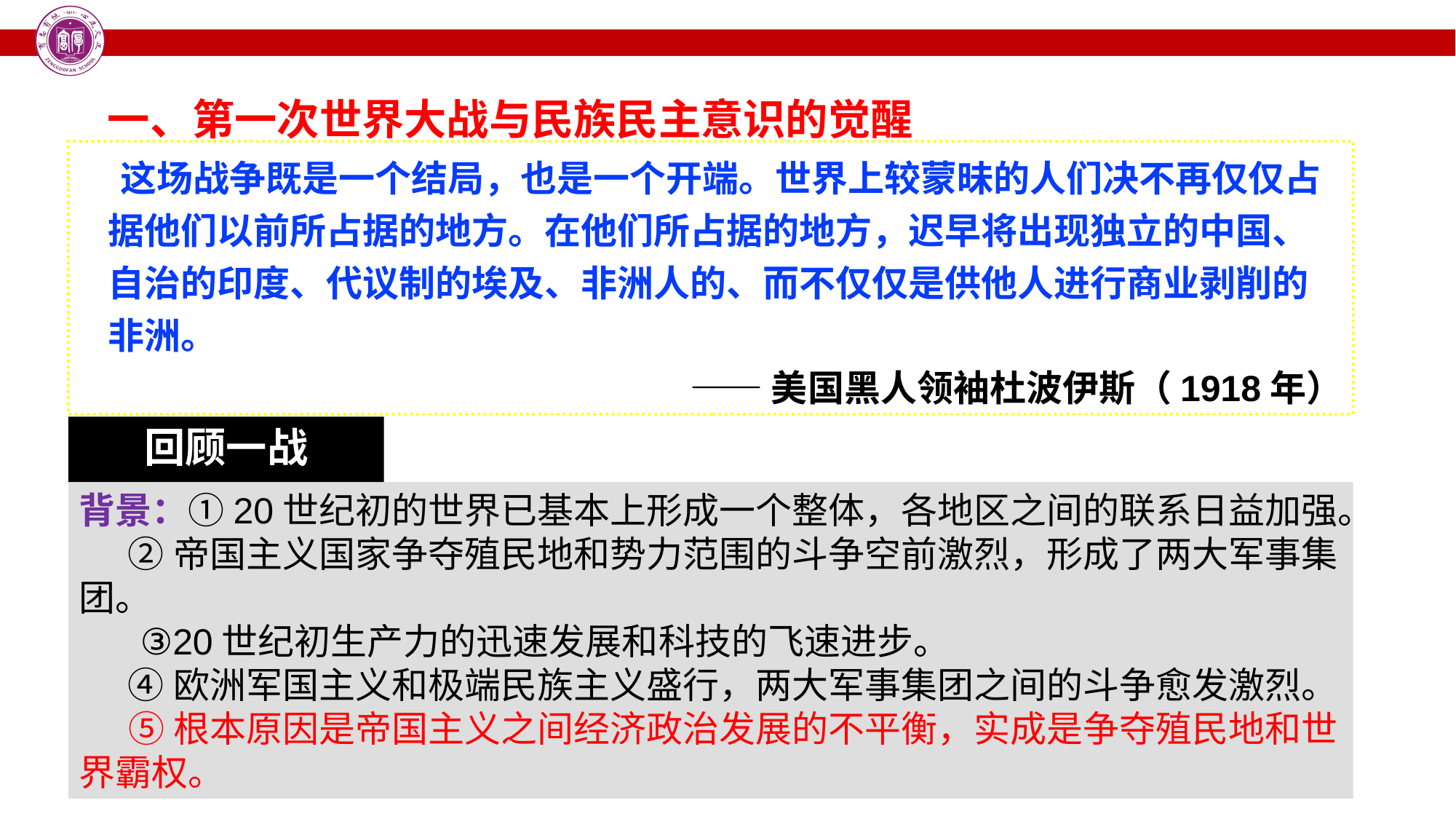

一、第一次世界大战与民族民主意识的觉醒
    这场战争既是一个结局，也是一个开端。世界上较蒙昧的人们决不再仅仅占据他们以前所占据的地方。在他们所占据的地方，迟早将出现独立的中国、自治的印度、代议制的埃及、非洲人的、而不仅仅是供他人进行商业剥削的非洲。
         ——美国黑人领袖杜波伊斯（1918年）
回顾一战
背景：①20世纪初的世界已基本上形成一个整体，各地区之间的联系日益加强。
      ②帝国主义国家争夺殖民地和势力范围的斗争空前激烈，形成了两大军事集团。
      ③20世纪初生产力的迅速发展和科技的飞速进步。
      ④欧洲军国主义和极端民族主义盛行，两大军事集团之间的斗争愈发激烈。
      ⑤根本原因是帝国主义之间经济政治发展的不平衡，实成是争夺殖民地和世界霸权。